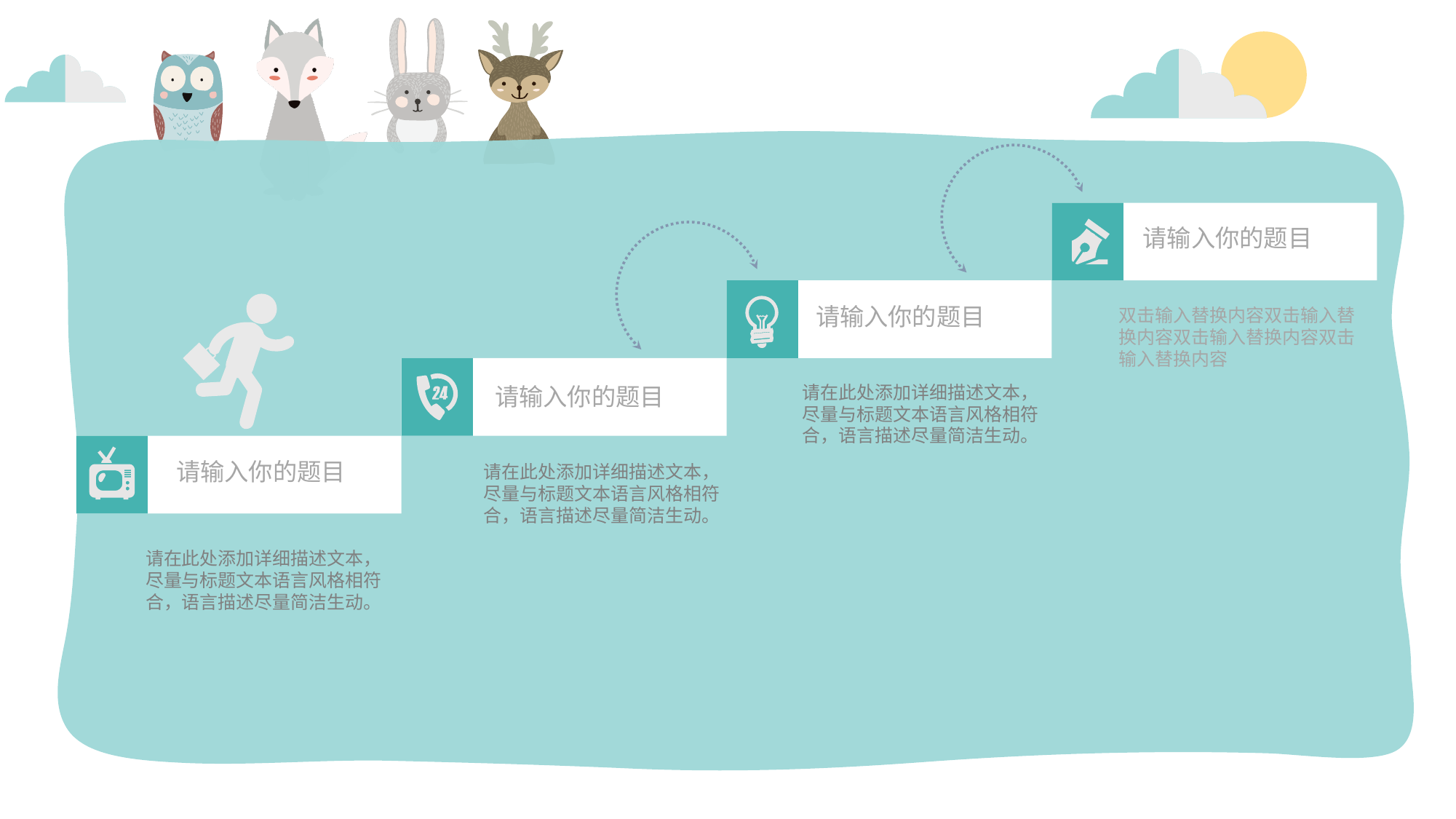

请输入你的题目
请输入你的题目
双击输入替换内容双击输入替换内容双击输入替换内容双击输入替换内容
请在此处添加详细描述文本，尽量与标题文本语言风格相符合，语言描述尽量简洁生动。
请输入你的题目
请输入你的题目
请在此处添加详细描述文本，尽量与标题文本语言风格相符合，语言描述尽量简洁生动。
请在此处添加详细描述文本，尽量与标题文本语言风格相符合，语言描述尽量简洁生动。